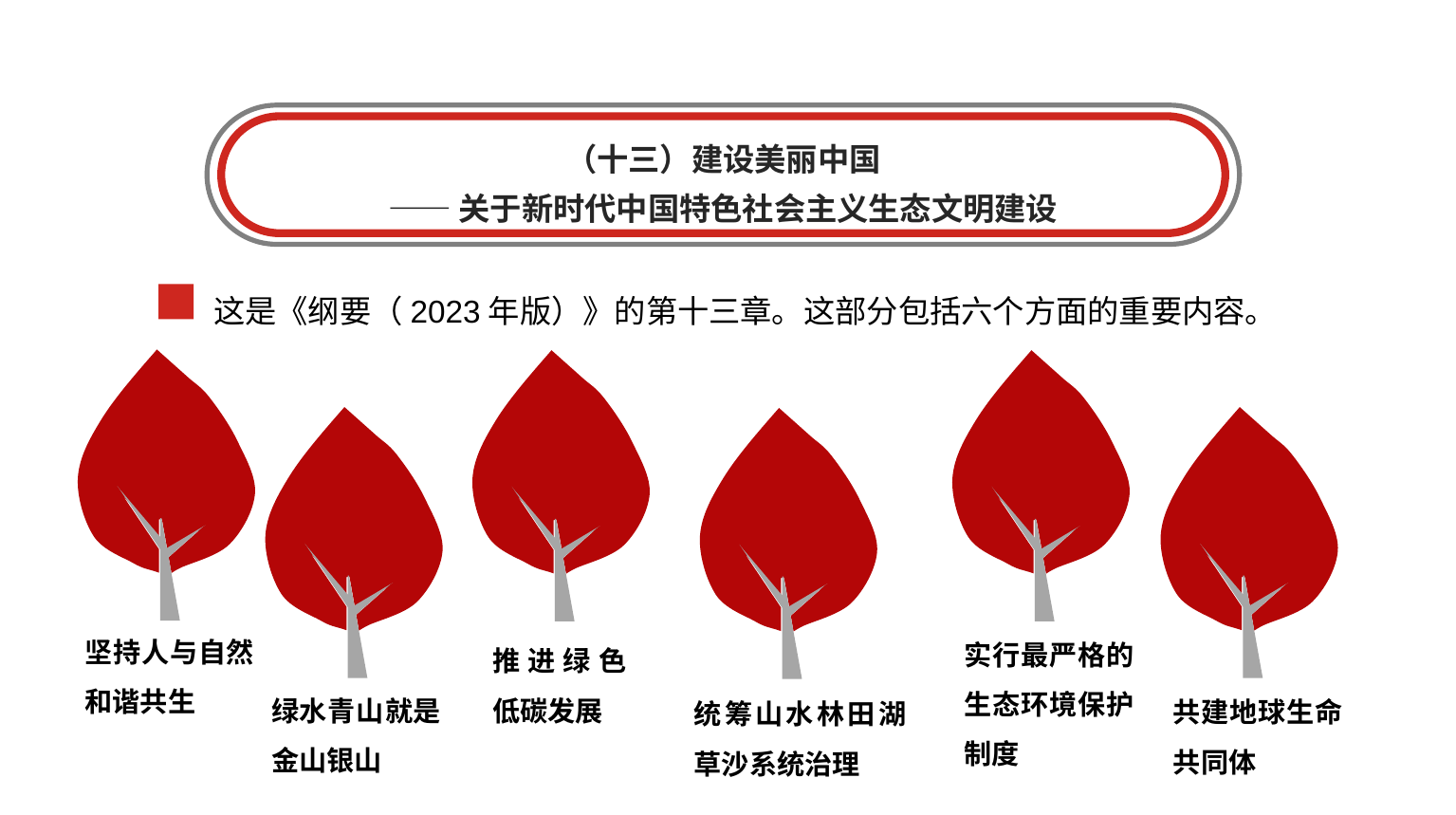

（十三）建设美丽中国
——关于新时代中国特色社会主义生态文明建设
这是《纲要（2023年版）》的第十三章。这部分包括六个方面的重要内容。

坚持人与自然和谐共生
实行最严格的生态环境保护制度
推进绿色低碳发展
绿水青山就是金山银山
共建地球生命共同体
统筹山水林田湖草沙系统治理